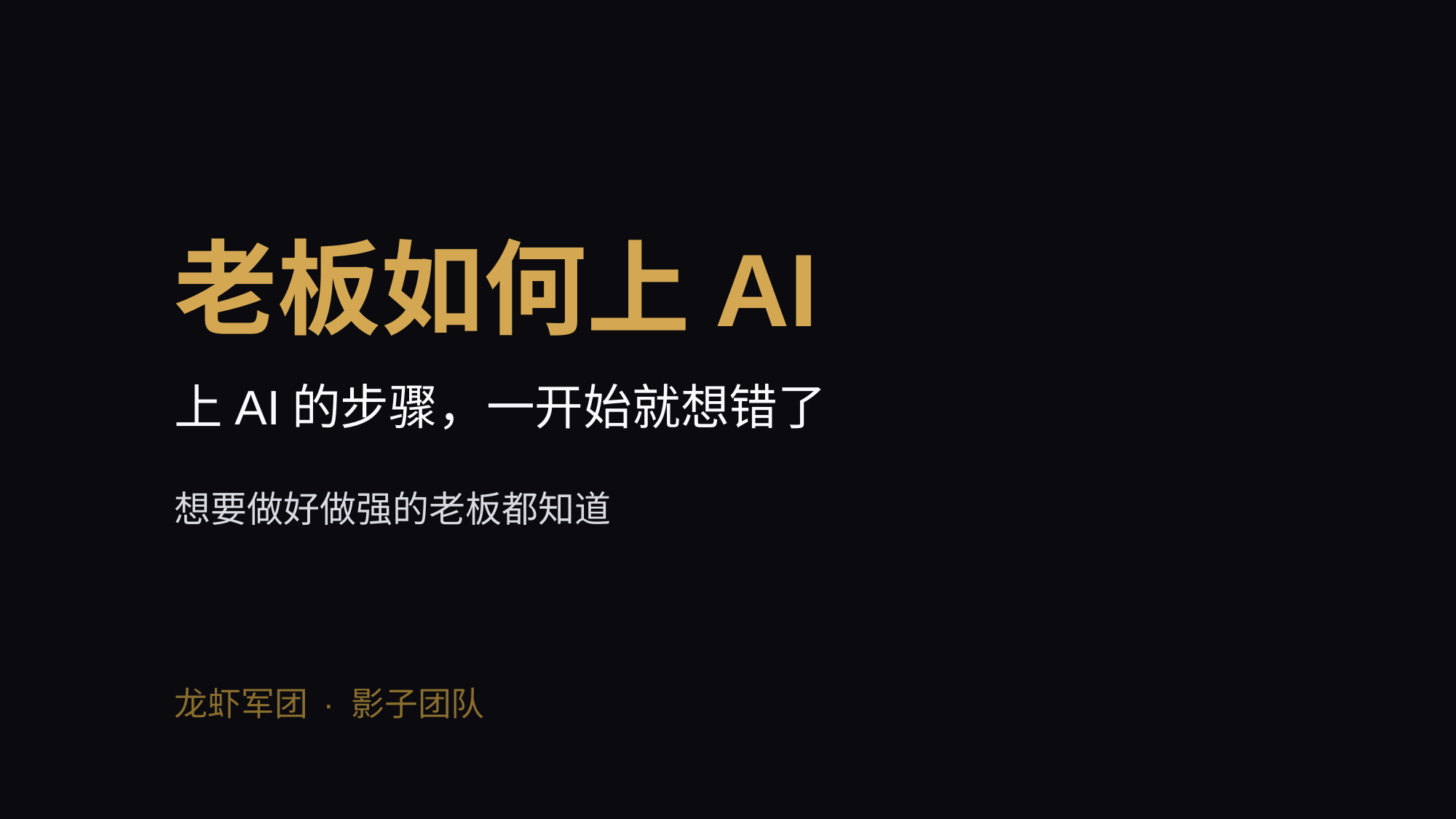

老板如何上AI
上AI的步骤，一开始就想错了
想要做好做强的老板都知道
龙虾军团 · 影子团队